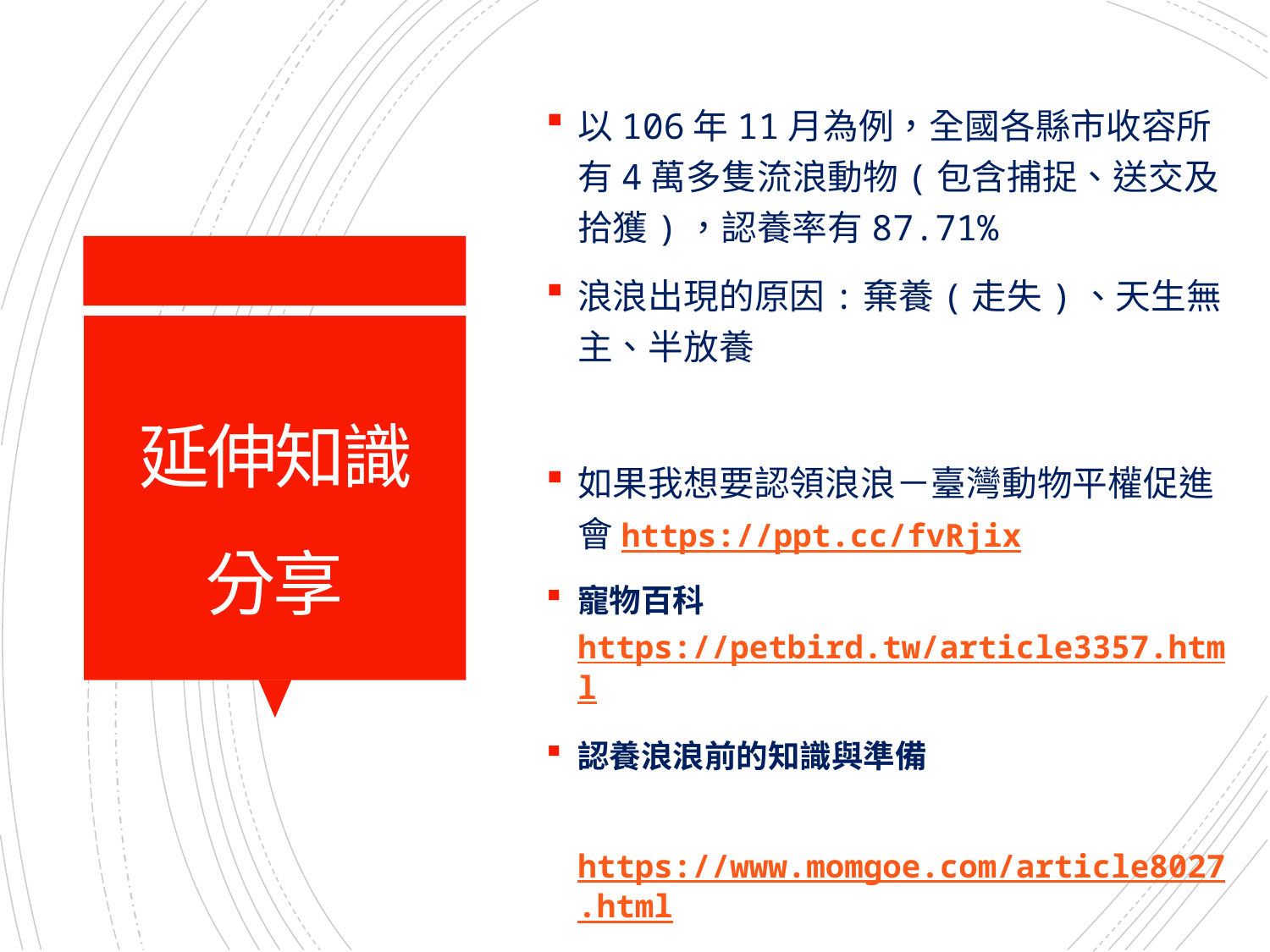

以106年11月為例，全國各縣市收容所有4萬多隻流浪動物(包含捕捉、送交及拾獲)，認養率有87.71%
浪浪出現的原因:棄養(走失)、天生無主、半放養

如果我想要認領浪浪－臺灣動物平權促進會https://ppt.cc/fvRjix
寵物百科https://petbird.tw/article3357.html
認養浪浪前的知識與準備
  https://www.momgoe.com/article8027.html

# 延伸知識分享